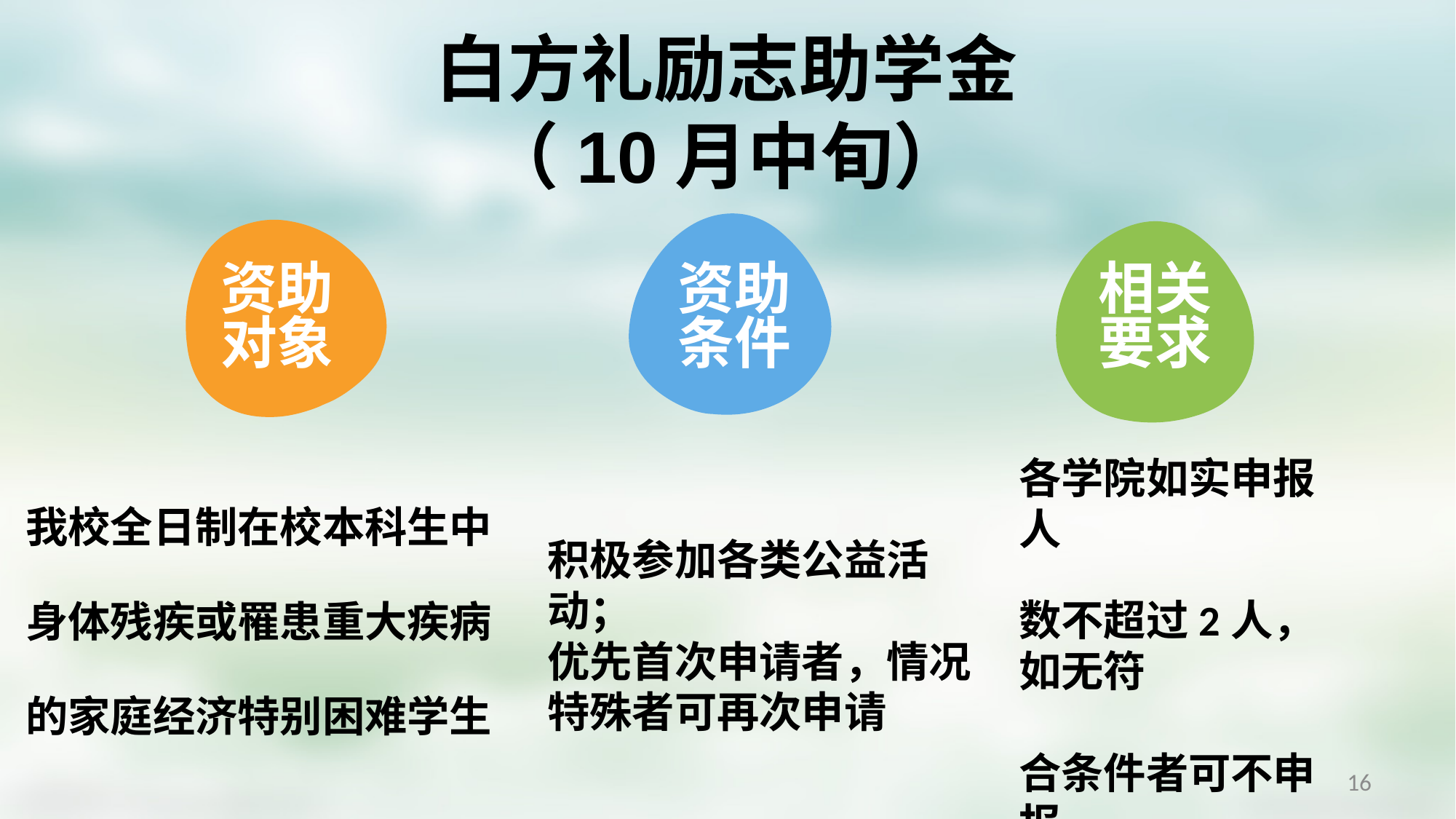

白方礼励志助学金
（10月中旬）

资助
对象
资助
条件
相关
要求
各学院如实申报人

数不超过2人，如无符

合条件者可不申报

我校全日制在校本科生中

身体残疾或罹患重大疾病

的家庭经济特别困难学生
积极参加各类公益活动；
优先首次申请者，情况特殊者可再次申请
16